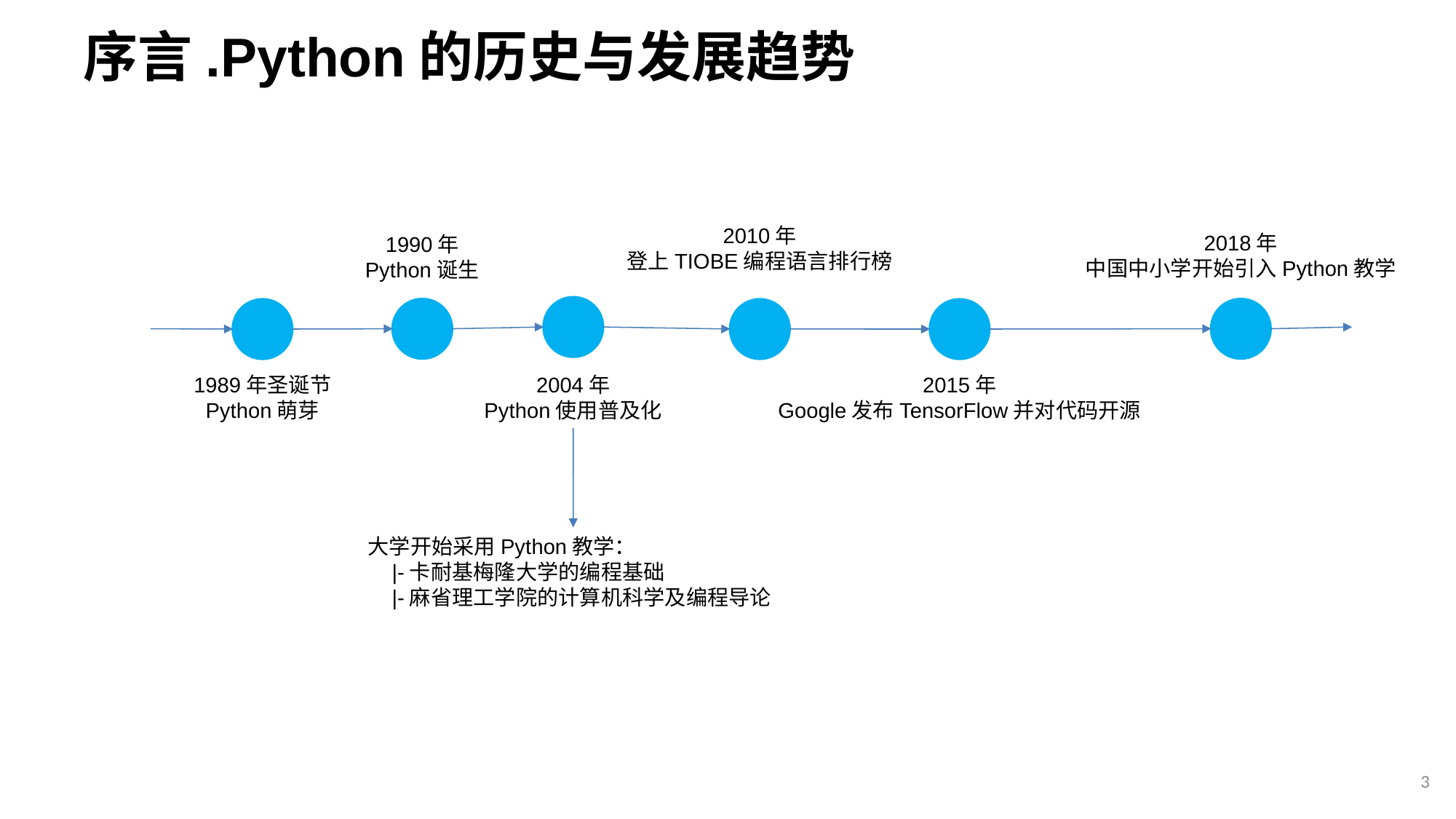

# 序言.Python的历史与发展趋势
2010年
登上TIOBE编程语言排行榜
2018年
中国中小学开始引入Python教学
1990年
Python诞生

1989年圣诞节
Python萌芽
2004年
Python使用普及化
2015年
Google发布TensorFlow并对代码开源
大学开始采用Python教学：
    |-卡耐基梅隆大学的编程基础
    |-麻省理工学院的计算机科学及编程导论
3